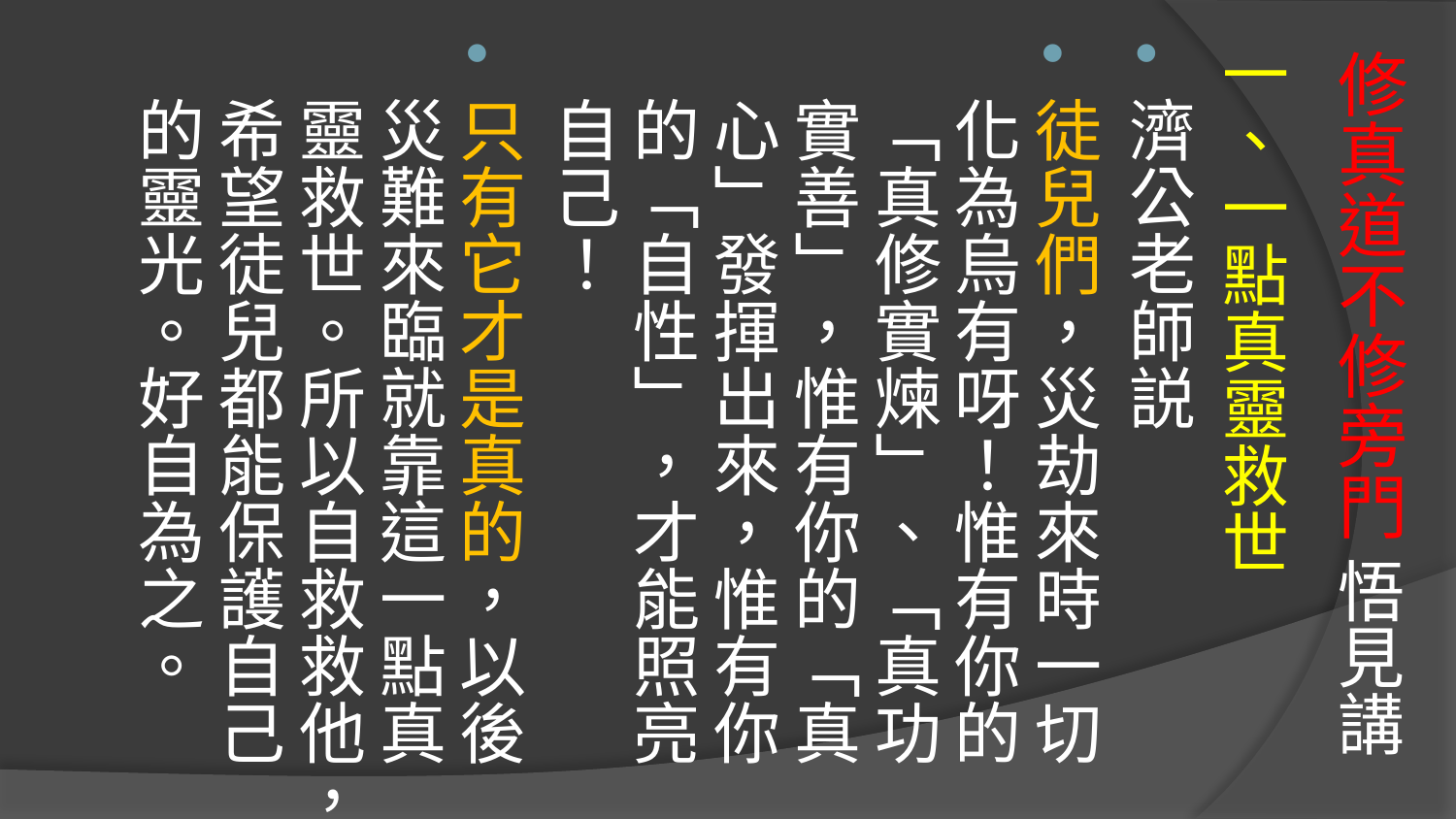

# 修真道不修旁門 悟見講
一、一點真靈救世
濟公老師説
徒兒們，災劫來時一切化為烏有呀！惟有你的「真修實煉」、「真功實善」，惟有你的「真心」發揮出來，惟有你的「自性」，才能照亮自己！
只有它才是真的，以後災難來臨就靠這一點真靈救世。所以自救救他，希望徒兒都能保護自己的靈光。好自為之。